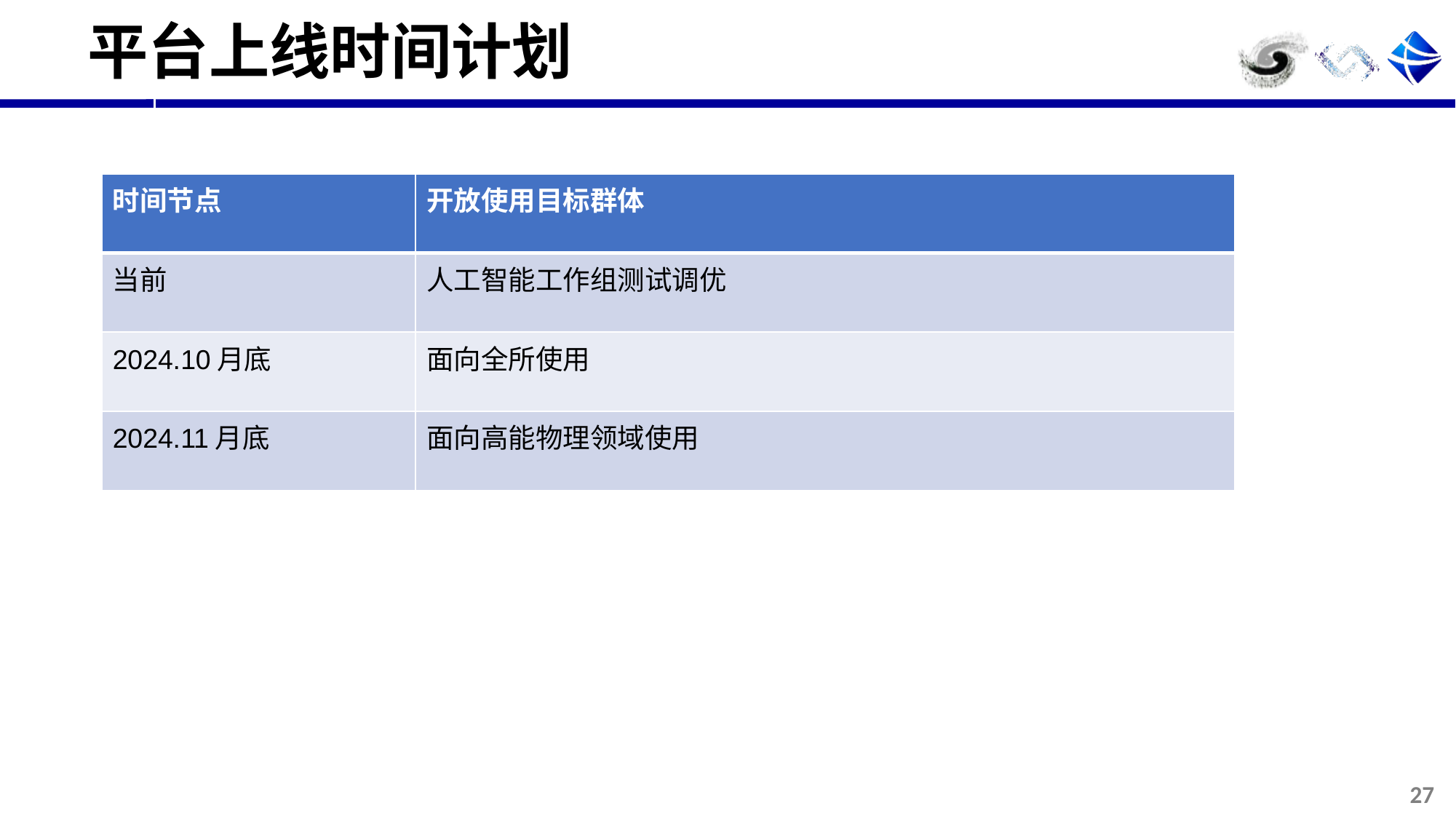

# 平台上线时间计划
| 时间节点 | 开放使用目标群体 |
| --- | --- |
| 当前 | 人工智能工作组测试调优 |
| 2024.10月底 | 面向全所使用 |
| 2024.11月底 | 面向高能物理领域使用 |